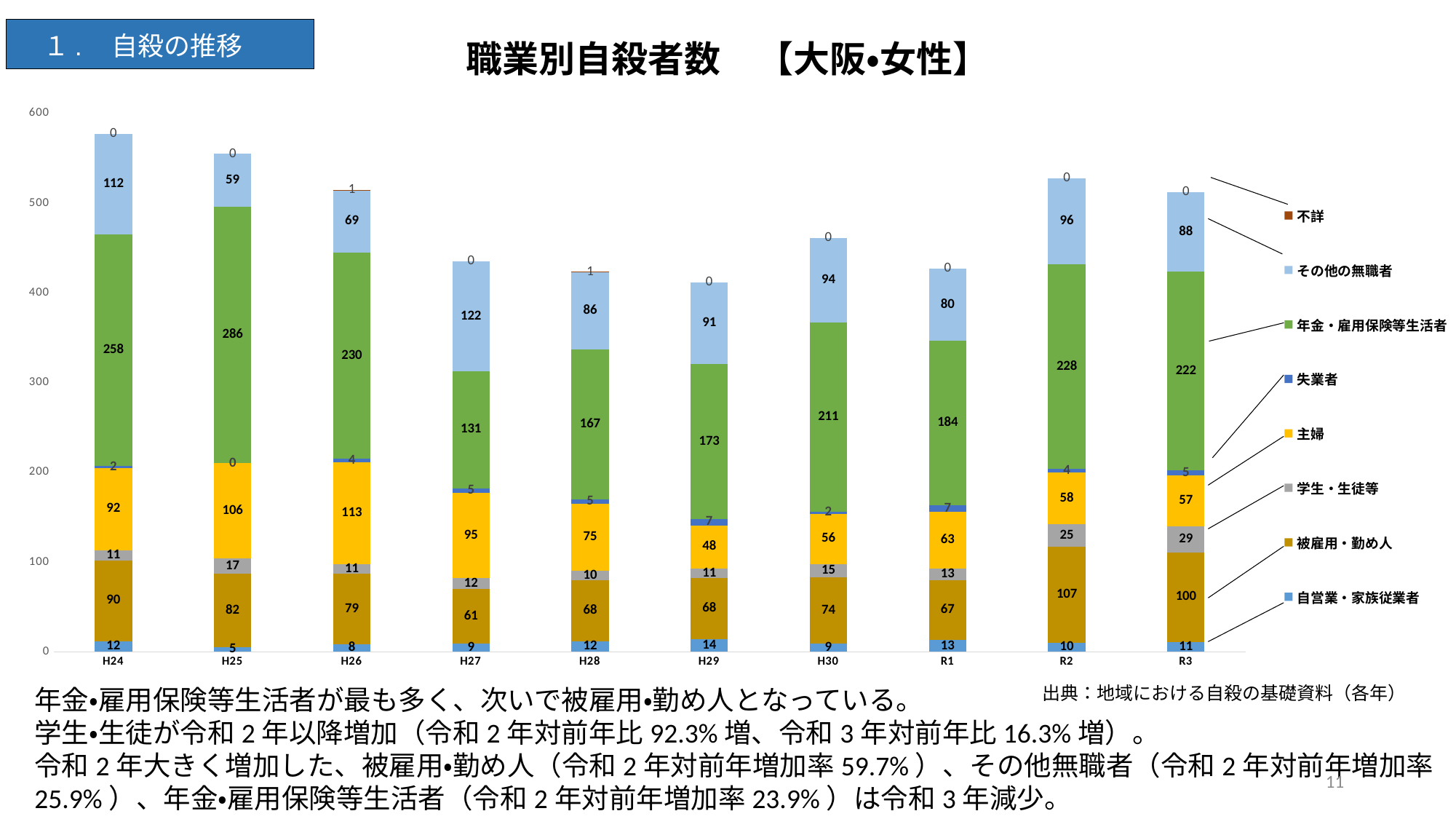

### Chart: 職業別自殺者数　【大阪・女性】

| Category | 自営業・家族従業者 | 被雇用・勤め人 | 学生・生徒等 | 主婦 | 失業者 | 年金・雇用保険等生活者 | その他の無職者 | 不詳 |
|---|---|---|---|---|---|---|---|---|
| H24 | 12.0 | 90.0 | 11.0 | 92.0 | 2.0 | 258.0 | 112.0 | 0.0 |
| H25 | 5.0 | 82.0 | 17.0 | 106.0 | 0.0 | 286.0 | 59.0 | 0.0 |
| H26 | 8.0 | 79.0 | 11.0 | 113.0 | 4.0 | 230.0 | 69.0 | 1.0 |
| H27 | 9.0 | 61.0 | 12.0 | 95.0 | 5.0 | 131.0 | 122.0 | 0.0 |
| H28 | 12.0 | 68.0 | 10.0 | 75.0 | 5.0 | 167.0 | 86.0 | 1.0 |
| H29 | 14.0 | 68.0 | 11.0 | 48.0 | 7.0 | 173.0 | 91.0 | 0.0 |
| H30 | 9.0 | 74.0 | 15.0 | 56.0 | 2.0 | 211.0 | 94.0 | 0.0 |
| R1 | 13.0 | 67.0 | 13.0 | 63.0 | 7.0 | 184.0 | 80.0 | 0.0 |
| R2 | 10.0 | 107.0 | 25.0 | 58.0 | 4.0 | 228.0 | 96.0 | 0.0 |
| R3 | 11.0 | 100.0 | 29.0 | 57.0 | 5.0 | 222.0 | 88.0 | 0.0 |
出典：地域における自殺の基礎資料（各年）
年金・雇用保険等生活者が最も多く、次いで被雇用・勤め人となっている。
学生・生徒が令和2年以降増加（令和2年対前年比92.3%増、令和3年対前年比16.3%増）。
令和2年大きく増加した、被雇用・勤め人（令和2年対前年増加率59.7%）、その他無職者（令和2年対前年増加率25.9%）、年金・雇用保険等生活者（令和2年対前年増加率23.9%）は令和3年減少。
11